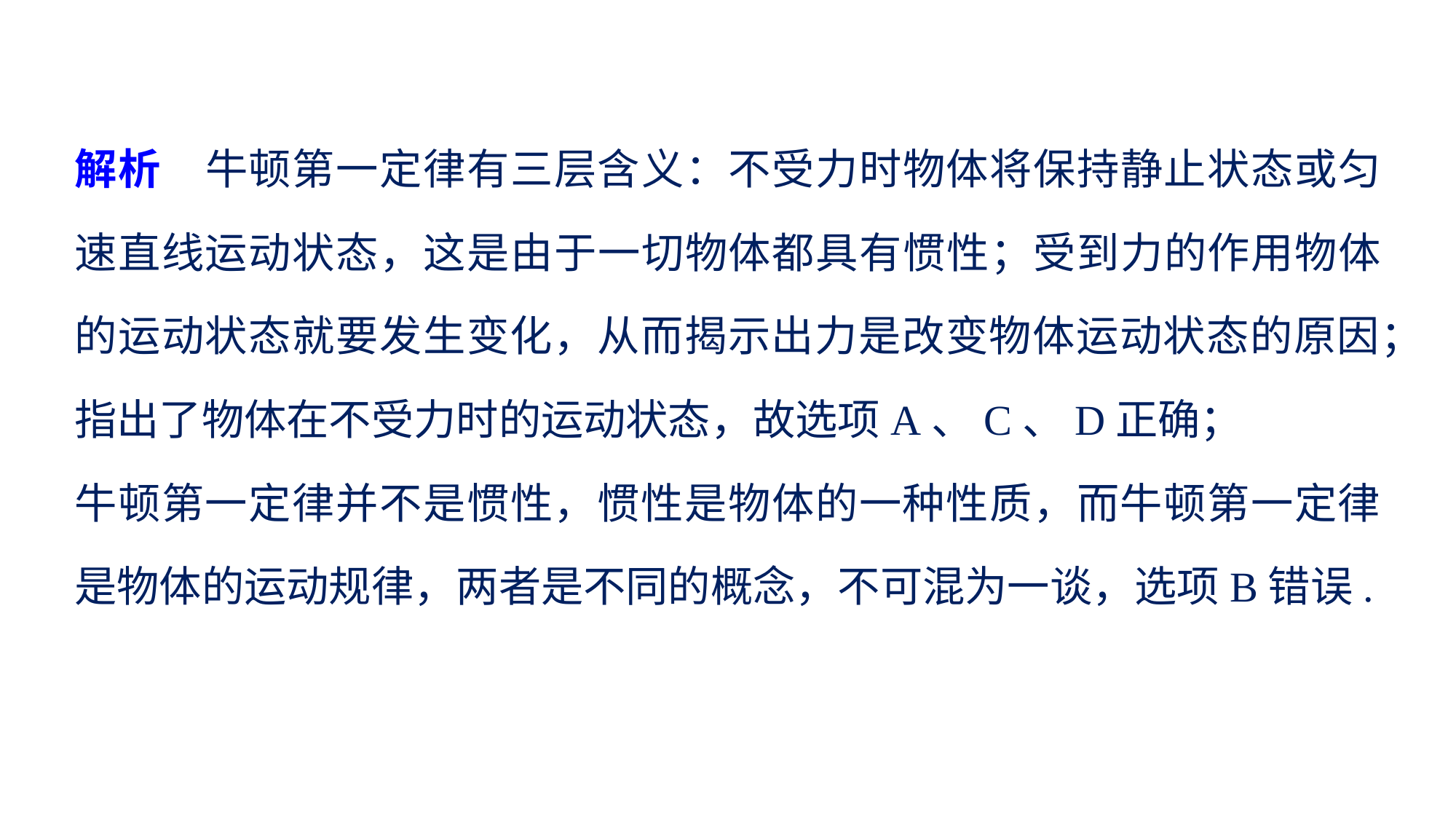

解析　牛顿第一定律有三层含义：不受力时物体将保持静止状态或匀速直线运动状态，这是由于一切物体都具有惯性；受到力的作用物体的运动状态就要发生变化，从而揭示出力是改变物体运动状态的原因；指出了物体在不受力时的运动状态，故选项A、C、D正确；
牛顿第一定律并不是惯性，惯性是物体的一种性质，而牛顿第一定律是物体的运动规律，两者是不同的概念，不可混为一谈，选项B错误.